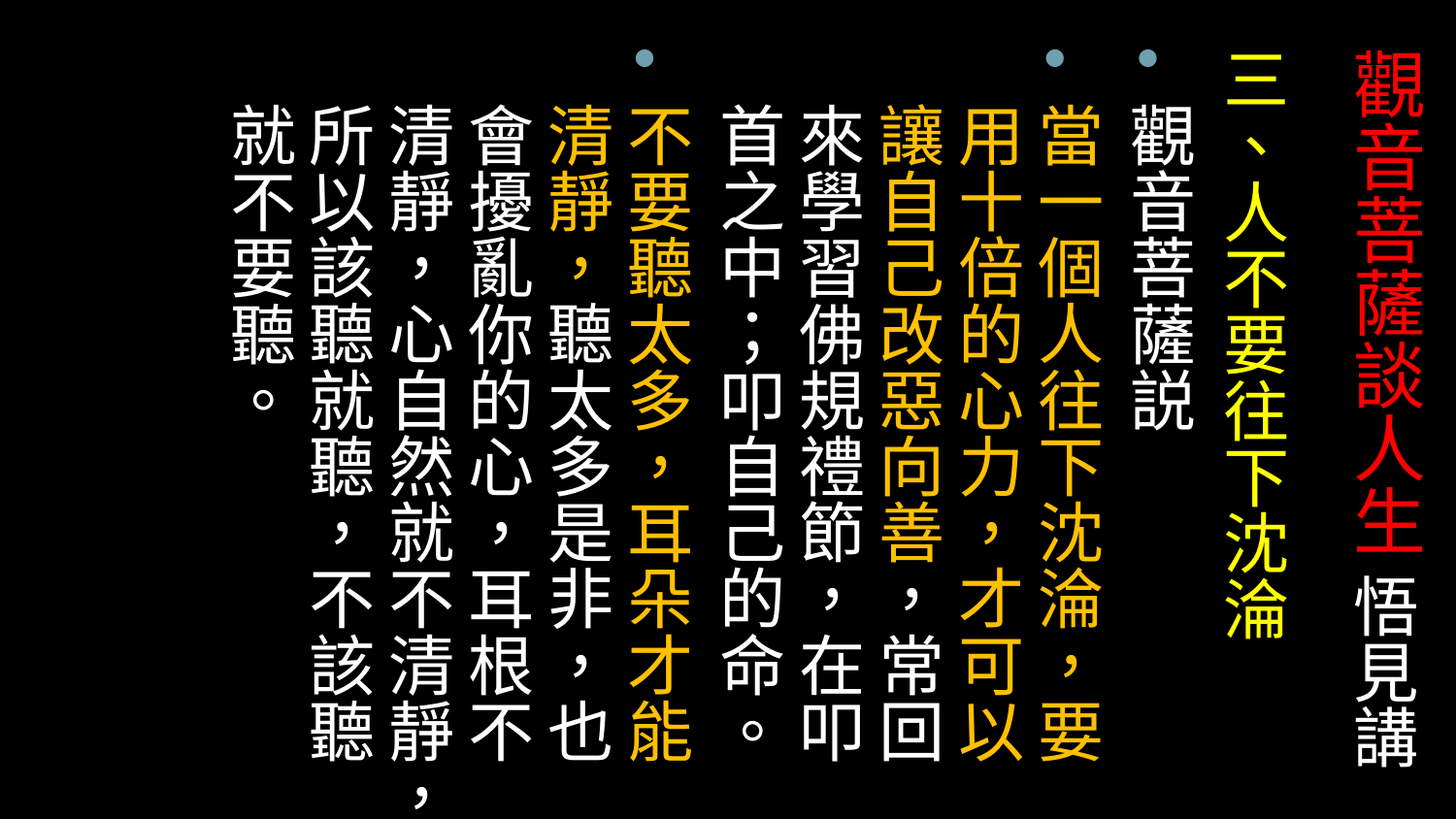

# 觀音菩薩談人生 悟見講
三、人不要往下沈淪
觀音菩薩説
當一個人往下沈淪，要用十倍的心力，才可以讓自己改惡向善，常回來學習佛規禮節，在叩首之中；叩自己的命。
不要聽太多，耳朵才能清靜，聽太多是非，也會擾亂你的心，耳根不清靜，心自然就不清靜，所以該聽就聽，不該聽就不要聽。